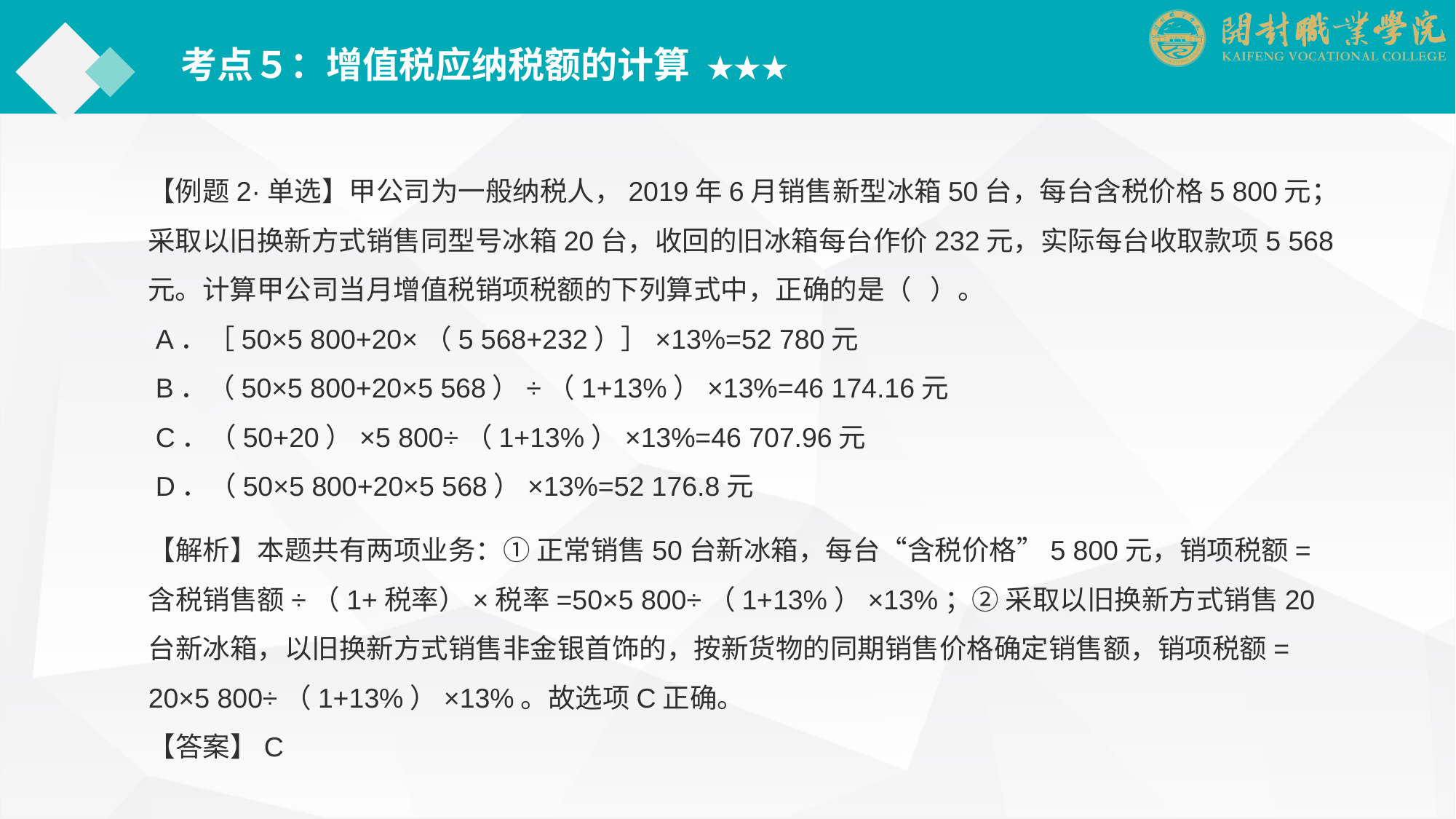

考点５：增值税应纳税额的计算  ★★★
【例题2·单选】甲公司为一般纳税人，2019年6月销售新型冰箱50台，每台含税价格5 800元；采取以旧换新方式销售同型号冰箱20台，收回的旧冰箱每台作价232元，实际每台收取款项5 568元。计算甲公司当月增值税销项税额的下列算式中，正确的是（   ）。
 A．［50×5 800+20×（5 568+232）］×13%=52 780元
 B．（50×5 800+20×5 568）÷（1+13%）×13%=46 174.16元
 C．（50+20）×5 800÷（1+13%）×13%=46 707.96元
 D．（50×5 800+20×5 568）×13%=52 176.8元
【解析】本题共有两项业务：① 正常销售50台新冰箱，每台“含税价格”5 800元，销项税额=含税销售额÷（1+税率）×税率=50×5 800÷（1+13%）×13%；② 采取以旧换新方式销售20台新冰箱，以旧换新方式销售非金银首饰的，按新货物的同期销售价格确定销售额，销项税额= 20×5 800÷（1+13%）×13%。故选项C正确。
【答案】C